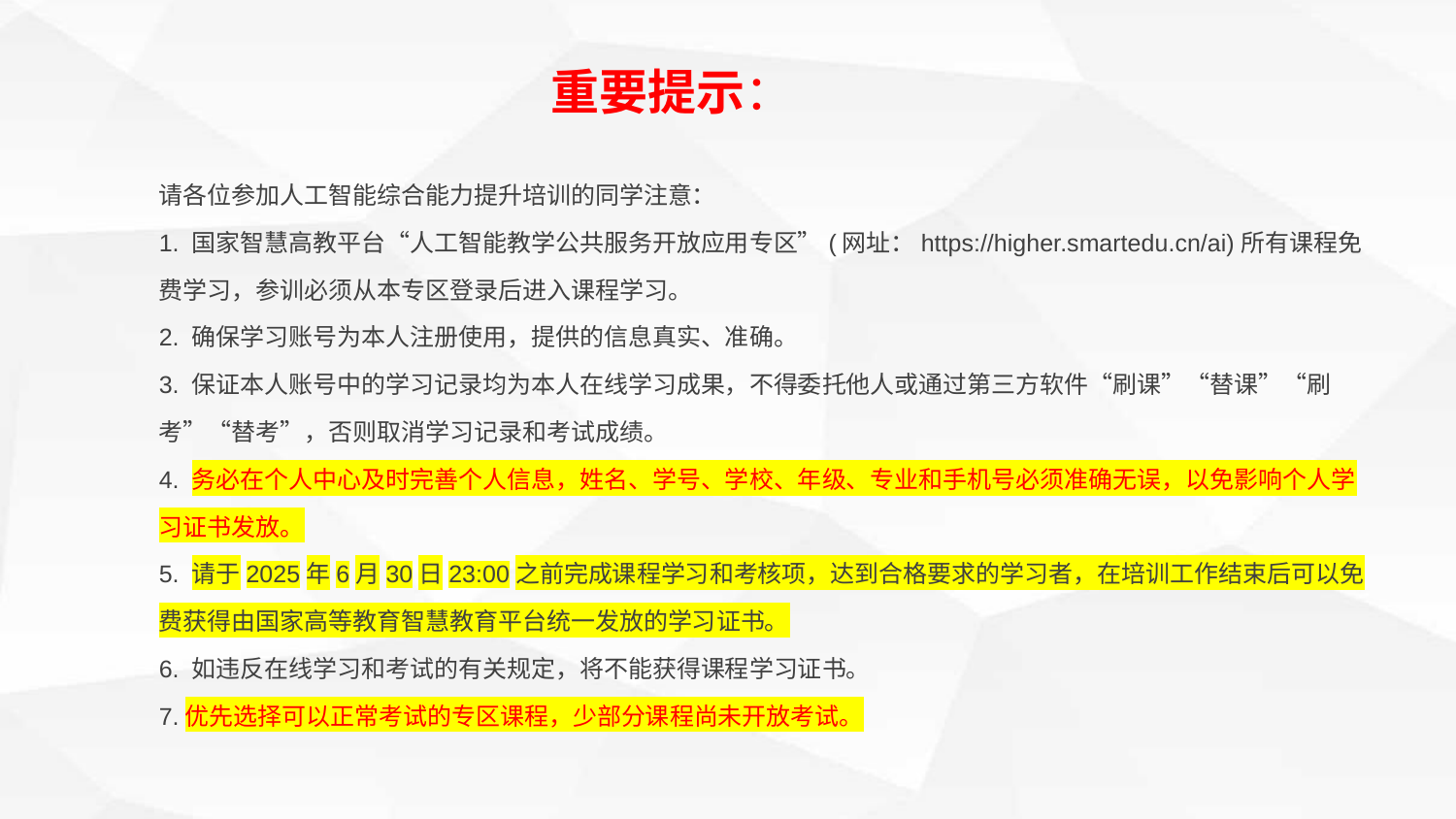

重要提示：
请各位参加人工智能综合能力提升培训的同学注意：
1. 国家智慧高教平台“人工智能教学公共服务开放应用专区”(网址：https://higher.smartedu.cn/ai)所有课程免费学习，参训必须从本专区登录后进入课程学习。
2. 确保学习账号为本人注册使用，提供的信息真实、准确。
3. 保证本人账号中的学习记录均为本人在线学习成果，不得委托他人或通过第三方软件“刷课”“替课”“刷考”“替考”，否则取消学习记录和考试成绩。
4. 务必在个人中心及时完善个人信息，姓名、学号、学校、年级、专业和手机号必须准确无误，以免影响个人学习证书发放。
5. 请于2025年6月30日23:00之前完成课程学习和考核项，达到合格要求的学习者，在培训工作结束后可以免费获得由国家高等教育智慧教育平台统一发放的学习证书。
6. 如违反在线学习和考试的有关规定，将不能获得课程学习证书。
7.优先选择可以正常考试的专区课程，少部分课程尚未开放考试。